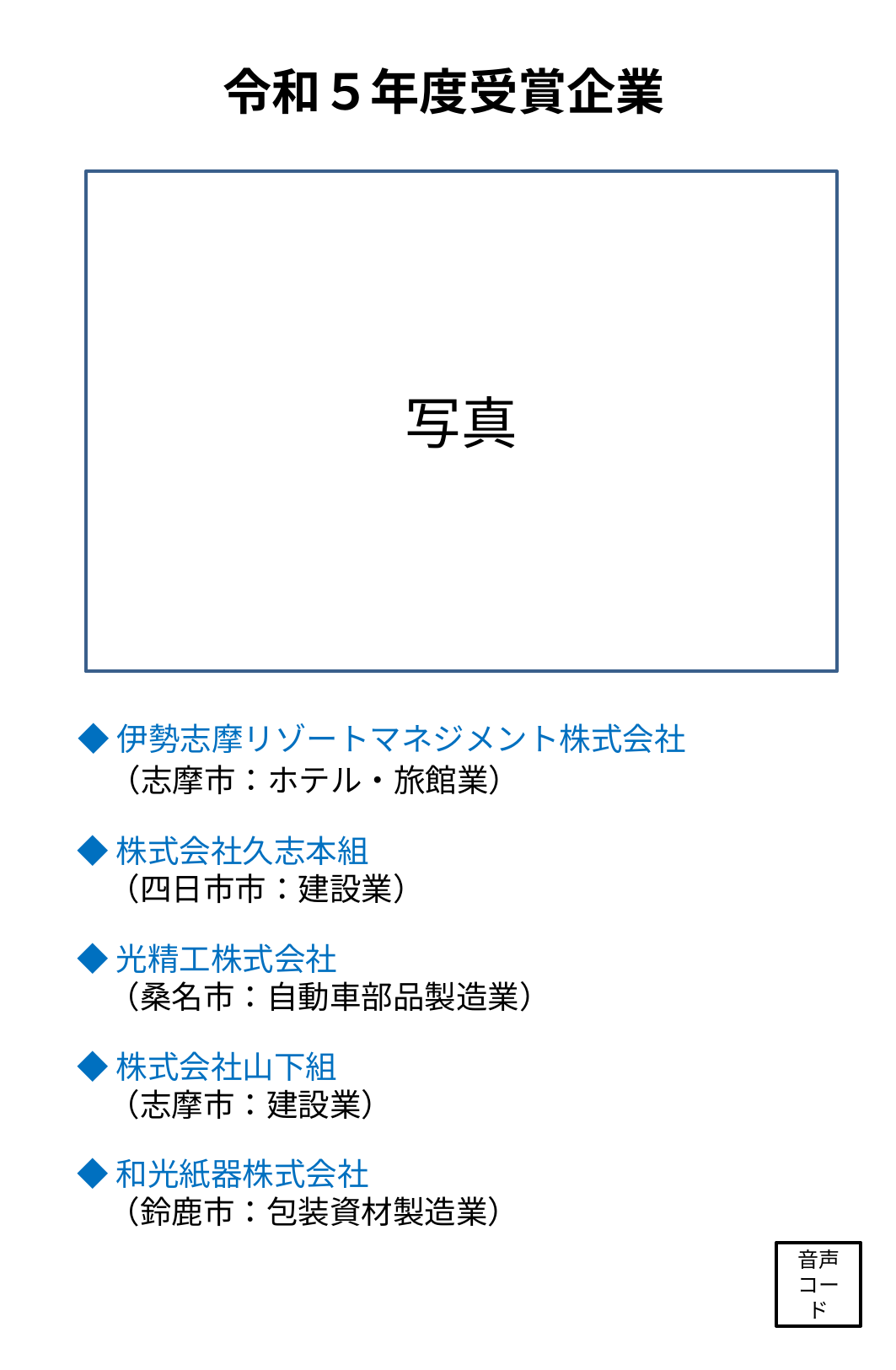

令和５年度受賞企業
写真

◆伊勢志摩リゾートマネジメント株式会社
　（志摩市：ホテル・旅館業）
◆株式会社久志本組
　（四日市市：建設業）
◆光精工株式会社
　（桑名市：自動車部品製造業）
◆株式会社山下組
　（志摩市：建設業）
◆和光紙器株式会社
　（鈴鹿市：包装資材製造業）
音声コード